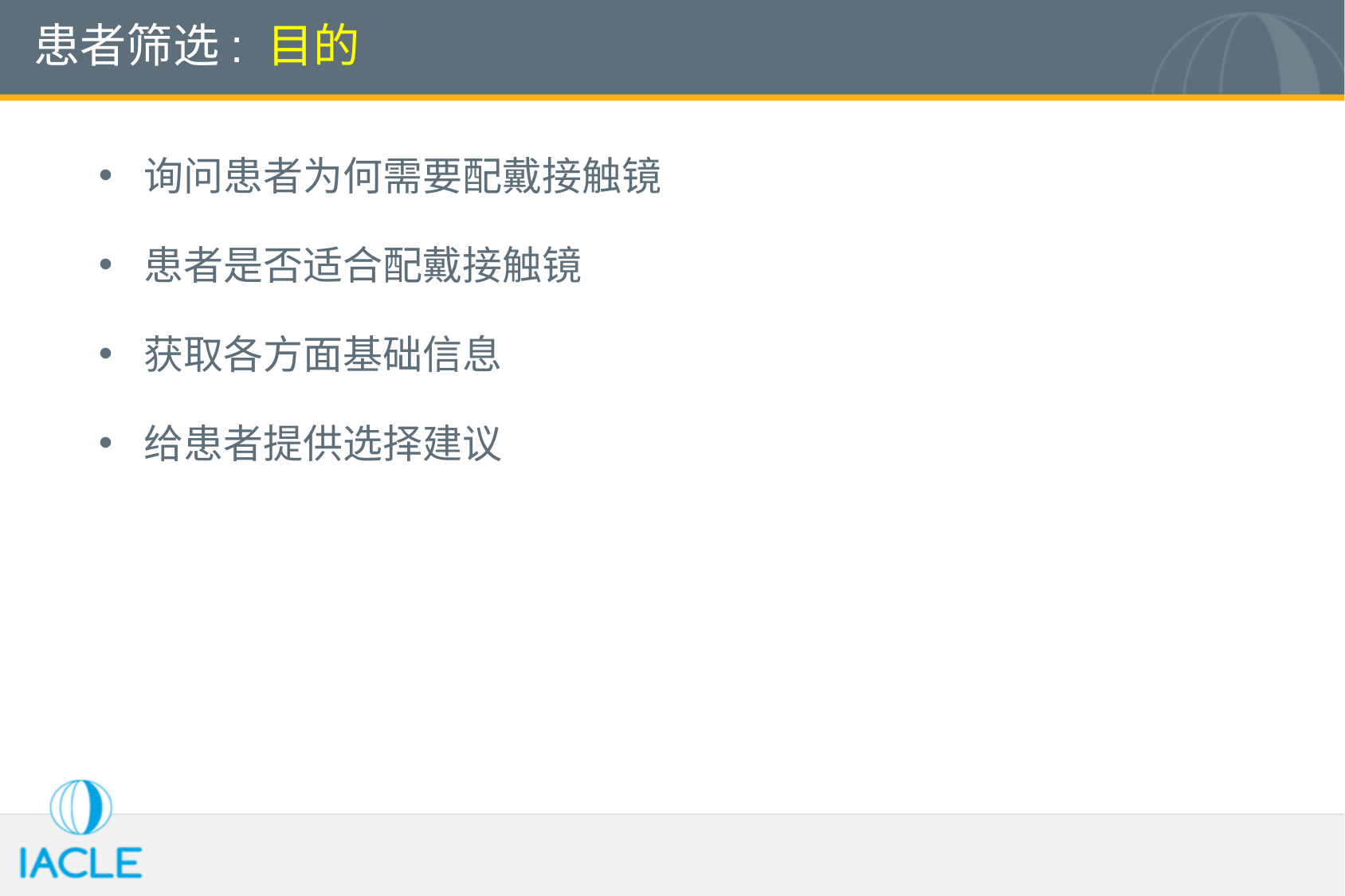

# 患者筛选: 目的

询问患者为何需要配戴接触镜
患者是否适合配戴接触镜
获取各方面基础信息
给患者提供选择建议